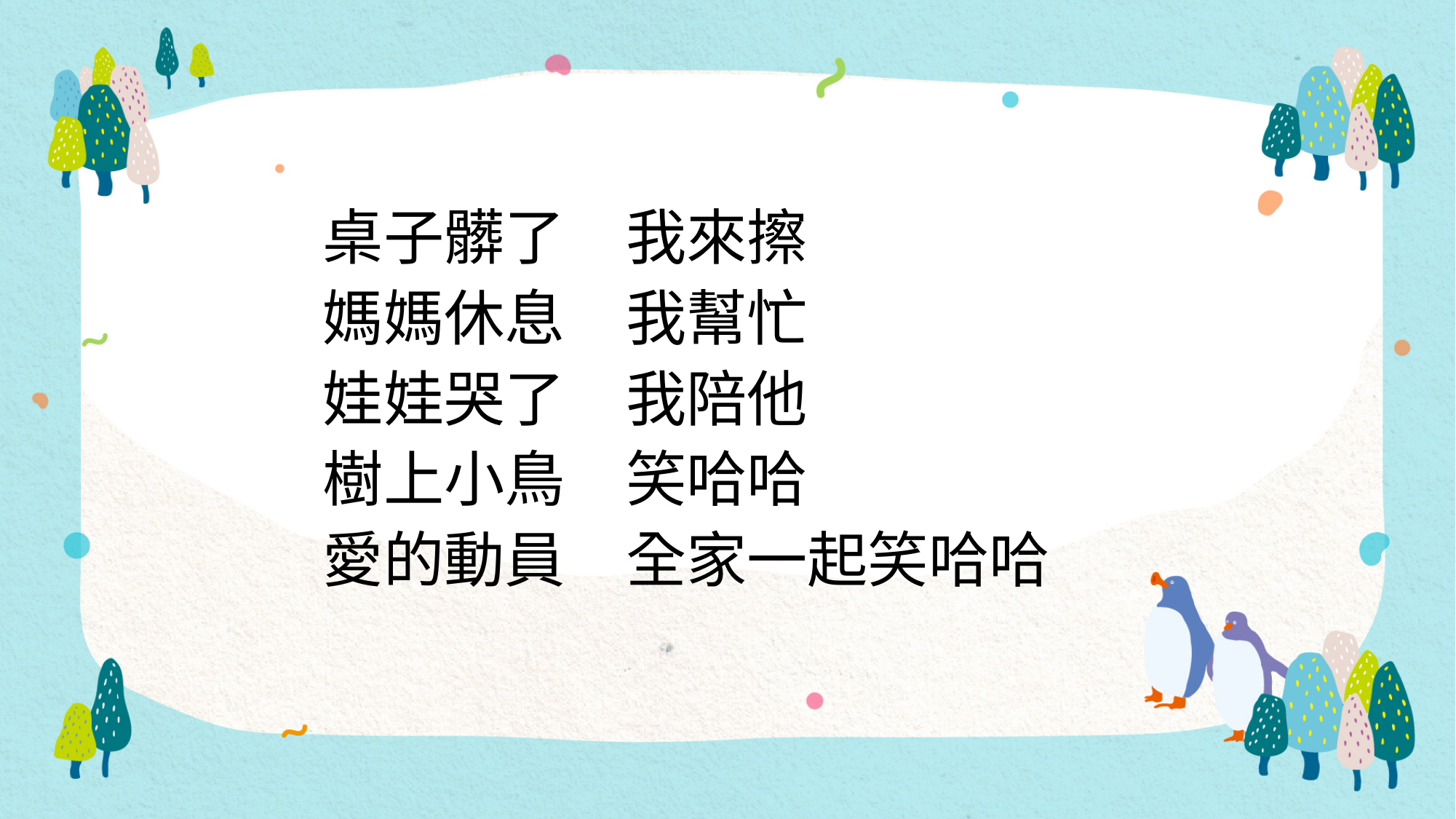

#
桌子髒了　我來擦
媽媽休息　我幫忙
娃娃哭了　我陪他
樹上小鳥　笑哈哈
愛的動員　全家一起笑哈哈